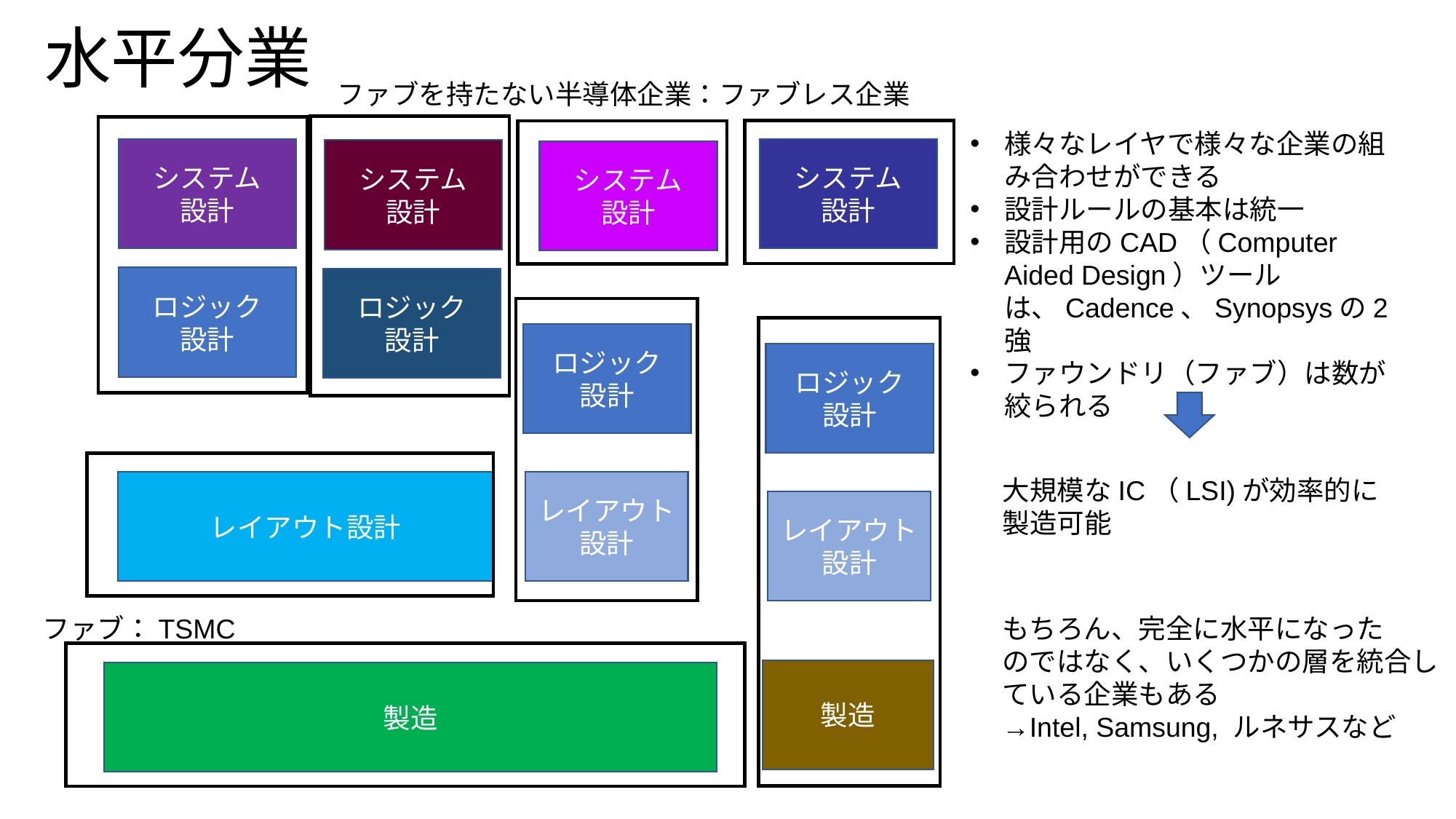

# 水平分業
ファブを持たない半導体企業：ファブレス企業

様々なレイヤで様々な企業の組み合わせができる
設計ルールの基本は統一
設計用のCAD（Computer Aided Design）ツールは、Cadence、Synopsysの2強
ファウンドリ（ファブ）は数が絞られる

システム
設計
システム
設計
システム
設計
システム
設計
ロジック
設計
ロジック
設計

ロジック
設計
ロジック
設計

大規模なIC（LSI)が効率的に
製造可能
レイアウト設計
レイアウト設計
レイアウト設計
ファブ：TSMC
もちろん、完全に水平になった
のではなく、いくつかの層を統合し
ている企業もある
→Intel, Samsung, ルネサスなど

製造
製造